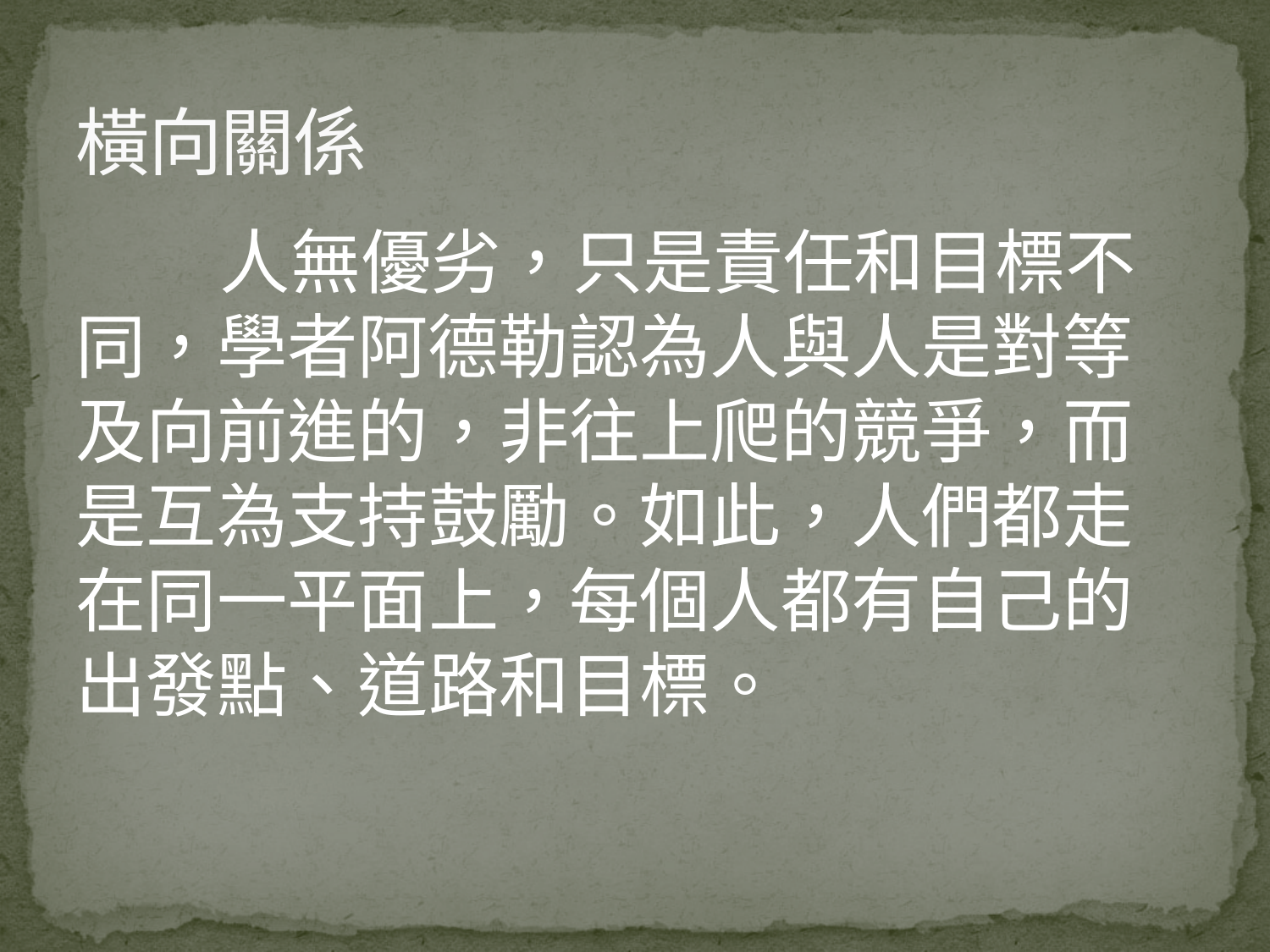

# 橫向關係
        人無優劣，只是責任和目標不同，學者阿德勒認為人與人是對等及向前進的，非往上爬的競爭，而是互為支持鼓勵。如此，人們都走在同一平面上，每個人都有自己的出發點、道路和目標。